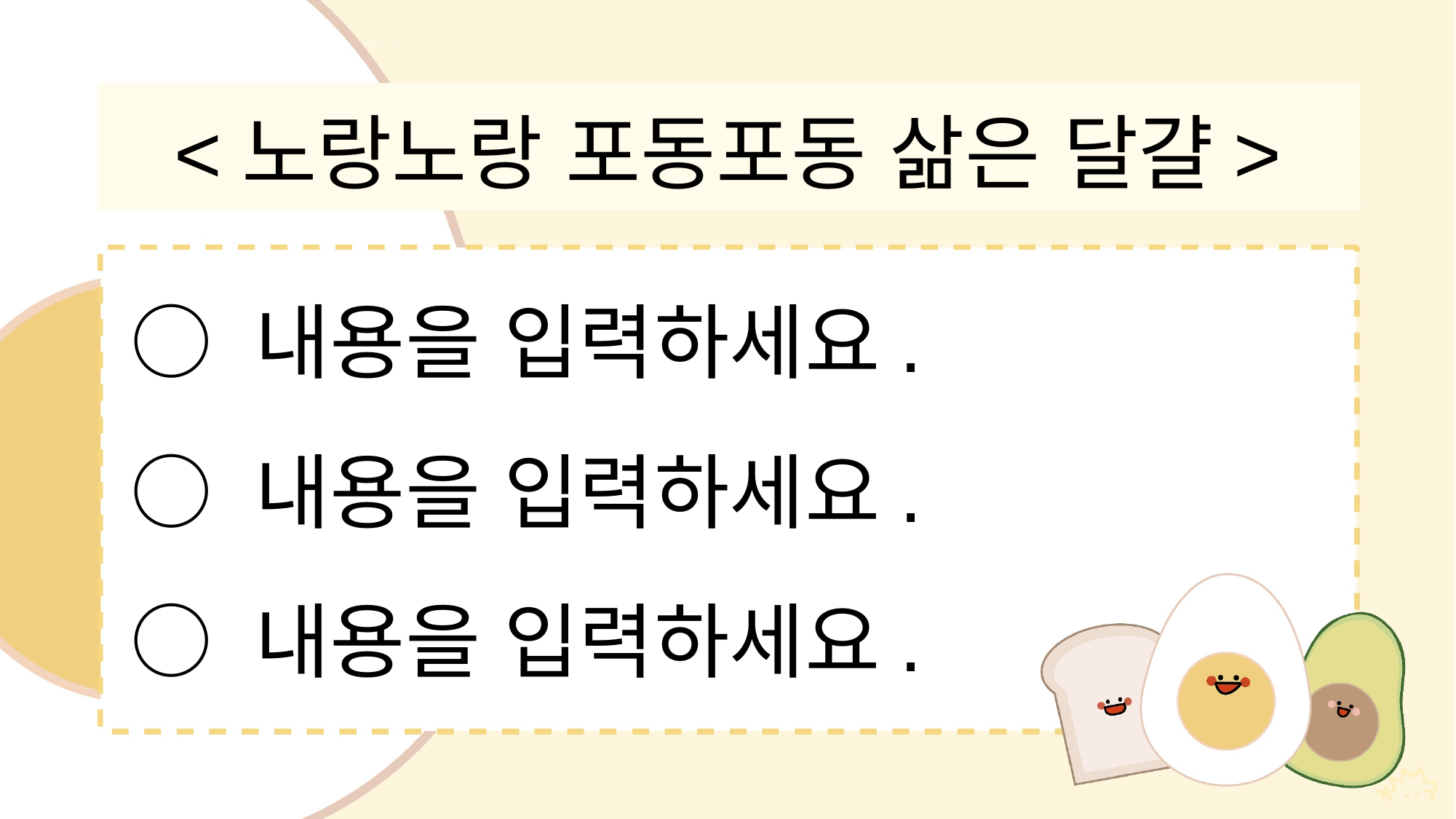

<노랑노랑 포동포동 삶은 달걀>
○ 내용을 입력하세요.
○ 내용을 입력하세요.
○ 내용을 입력하세요.